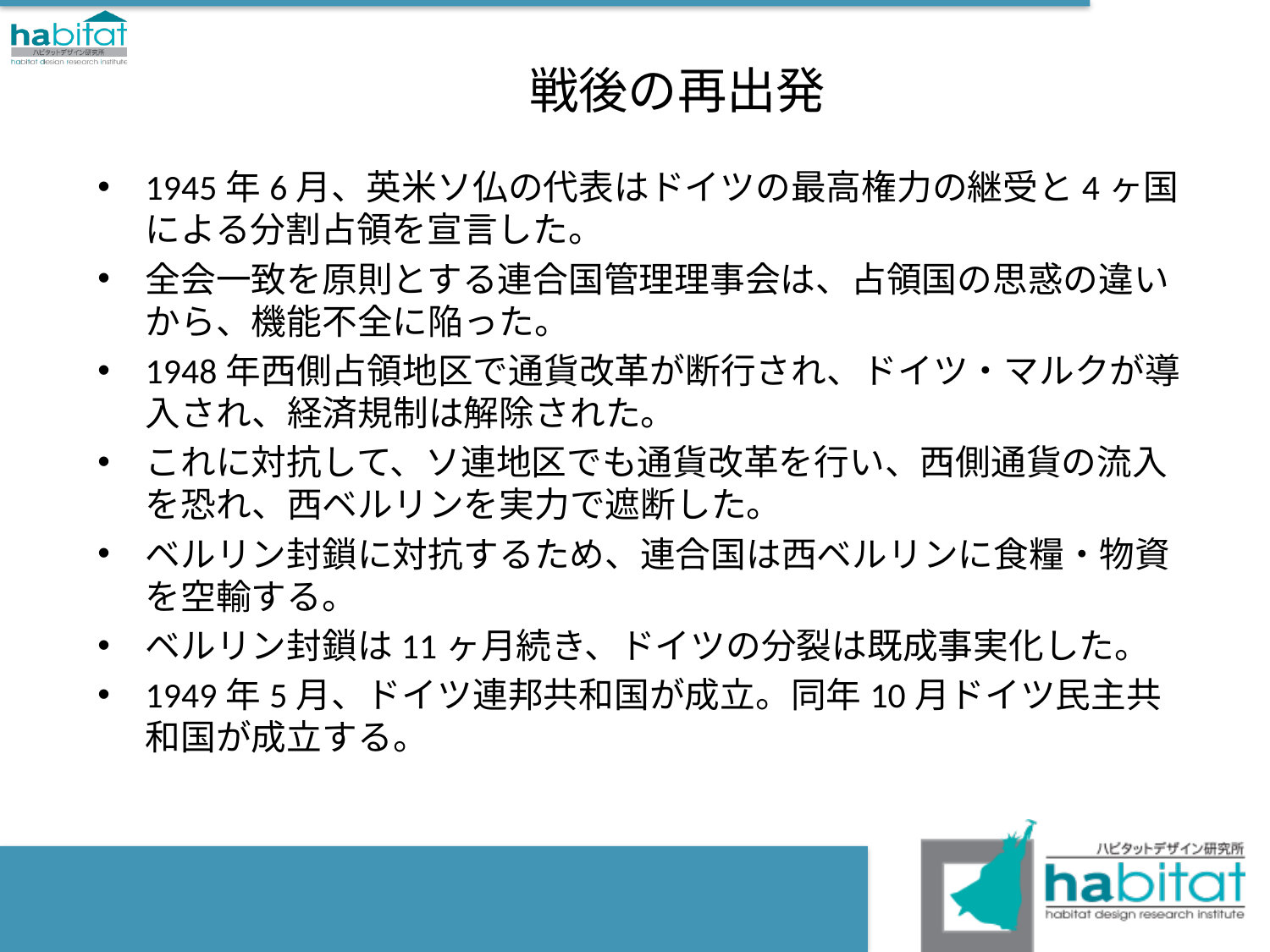

# 戦後の再出発
1945年6月、英米ソ仏の代表はドイツの最高権力の継受と4ヶ国による分割占領を宣言した。
全会一致を原則とする連合国管理理事会は、占領国の思惑の違いから、機能不全に陥った。
1948年西側占領地区で通貨改革が断行され、ドイツ・マルクが導入され、経済規制は解除された。
これに対抗して、ソ連地区でも通貨改革を行い、西側通貨の流入を恐れ、西ベルリンを実力で遮断した。
ベルリン封鎖に対抗するため、連合国は西ベルリンに食糧・物資を空輸する。
ベルリン封鎖は11ヶ月続き、ドイツの分裂は既成事実化した。
1949年5月、ドイツ連邦共和国が成立。同年10月ドイツ民主共和国が成立する。